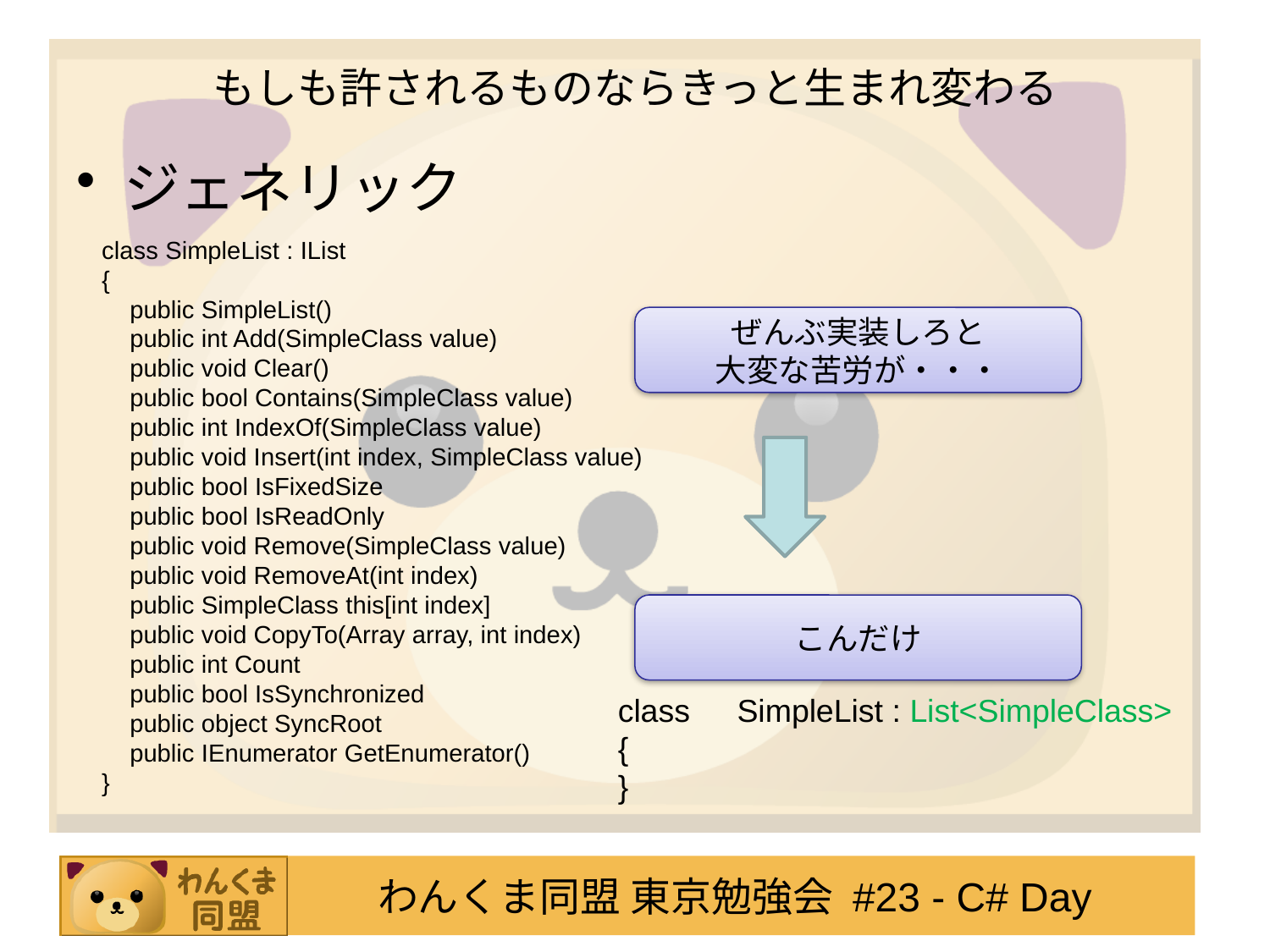

# もしも許されるものならきっと生まれ変わる
ジェネリック

class SimpleList : IList
{
    public SimpleList()
    public int Add(SimpleClass value)
    public void Clear()
    public bool Contains(SimpleClass value)
    public int IndexOf(SimpleClass value)
    public void Insert(int index, SimpleClass value)
    public bool IsFixedSize
    public bool IsReadOnly
    public void Remove(SimpleClass value)
    public void RemoveAt(int index)
    public SimpleClass this[int index]
    public void CopyTo(Array array, int index)
    public int Count
    public bool IsSynchronized
    public object SyncRoot
    public IEnumerator GetEnumerator()
}
ぜんぶ実装しろと
大変な苦労が・・・

こんだけ
class　SimpleList : List<SimpleClass>
{
}